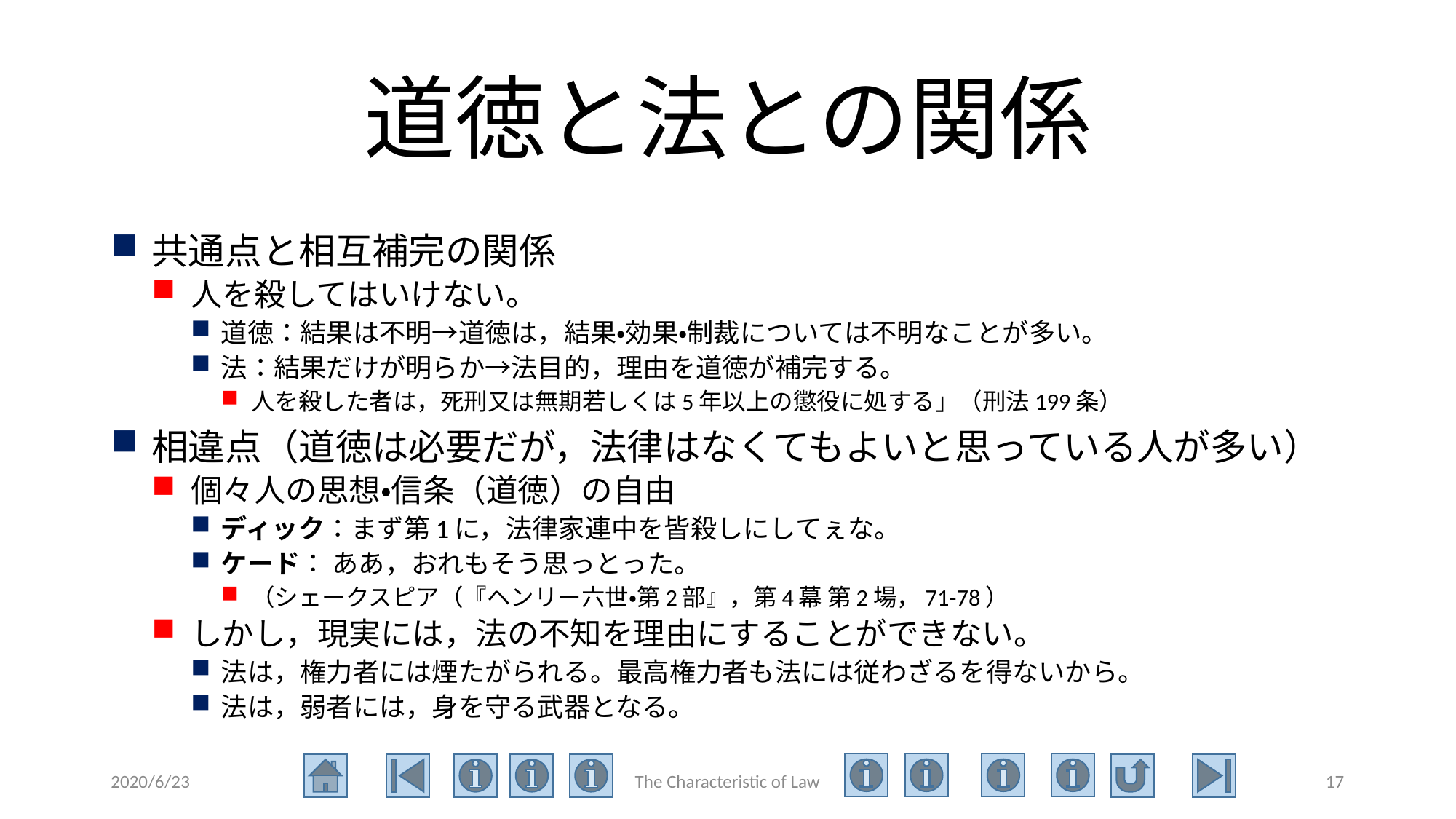

# 道徳と法との関係
共通点と相互補完の関係
人を殺してはいけない。
道徳：結果は不明→道徳は，結果・効果・制裁については不明なことが多い。
法：結果だけが明らか→法目的，理由を道徳が補完する。
人を殺した者は，死刑又は無期若しくは5年以上の懲役に処する」（刑法199条）
相違点（道徳は必要だが，法律はなくてもよいと思っている人が多い）
個々人の思想・信条（道徳）の自由
ディック：まず第1に，法律家連中を皆殺しにしてぇな。
ケード： ああ，おれもそう思っとった。
（シェークスピア（『ヘンリー六世・第2部』，第4幕 第2場，71-78）
しかし，現実には，法の不知を理由にすることができない。
法は，権力者には煙たがられる。最高権力者も法には従わざるを得ないから。
法は，弱者には，身を守る武器となる。
2020/6/23
The Characteristic of Law
17